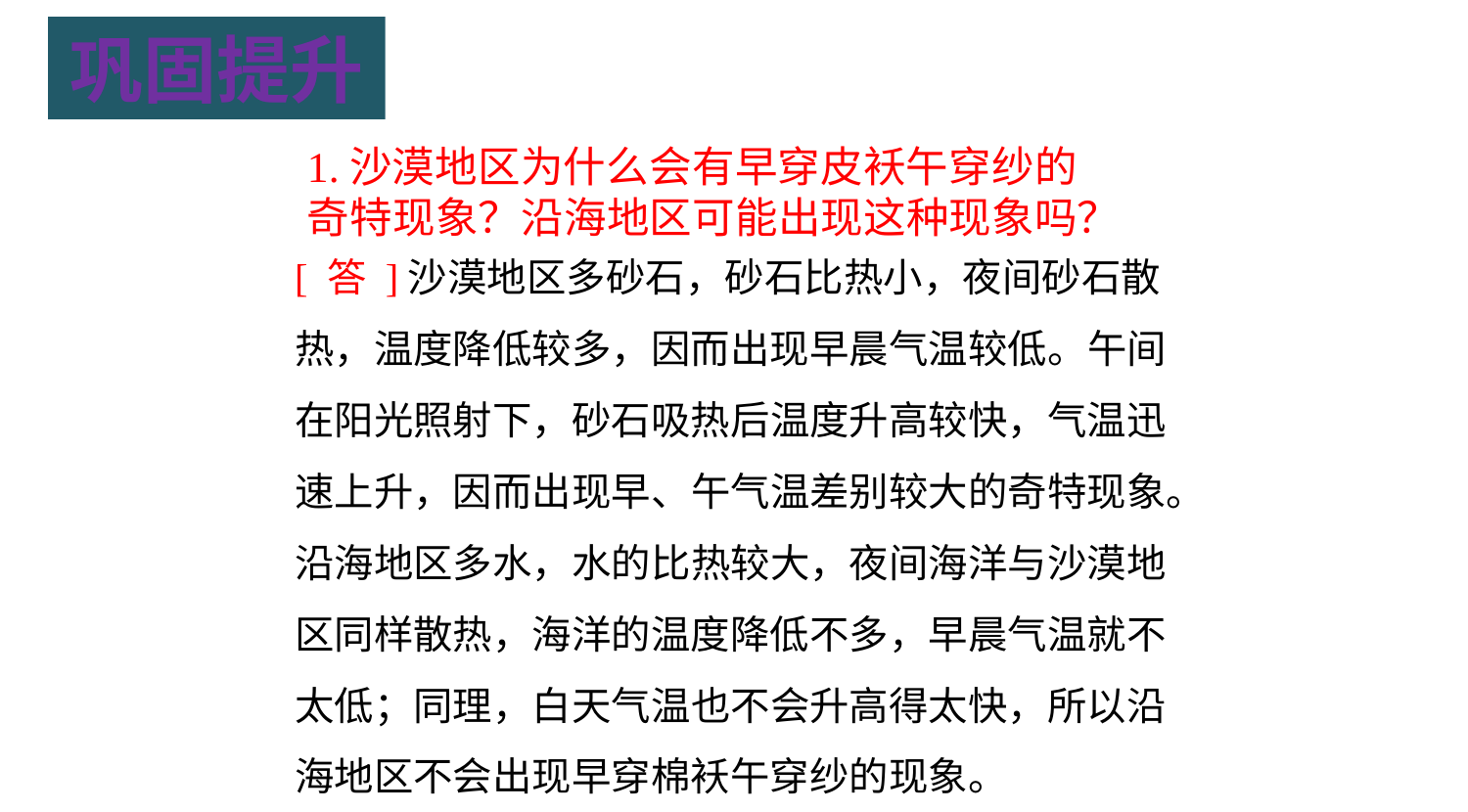

巩固提升
1.沙漠地区为什么会有早穿皮袄午穿纱的奇特现象？沿海地区可能出现这种现象吗？
[ 答 ]沙漠地区多砂石，砂石比热小，夜间砂石散热，温度降低较多，因而出现早晨气温较低。午间在阳光照射下，砂石吸热后温度升高较快，气温迅速上升，因而出现早、午气温差别较大的奇特现象。沿海地区多水，水的比热较大，夜间海洋与沙漠地区同样散热，海洋的温度降低不多，早晨气温就不太低；同理，白天气温也不会升高得太快，所以沿海地区不会出现早穿棉袄午穿纱的现象。